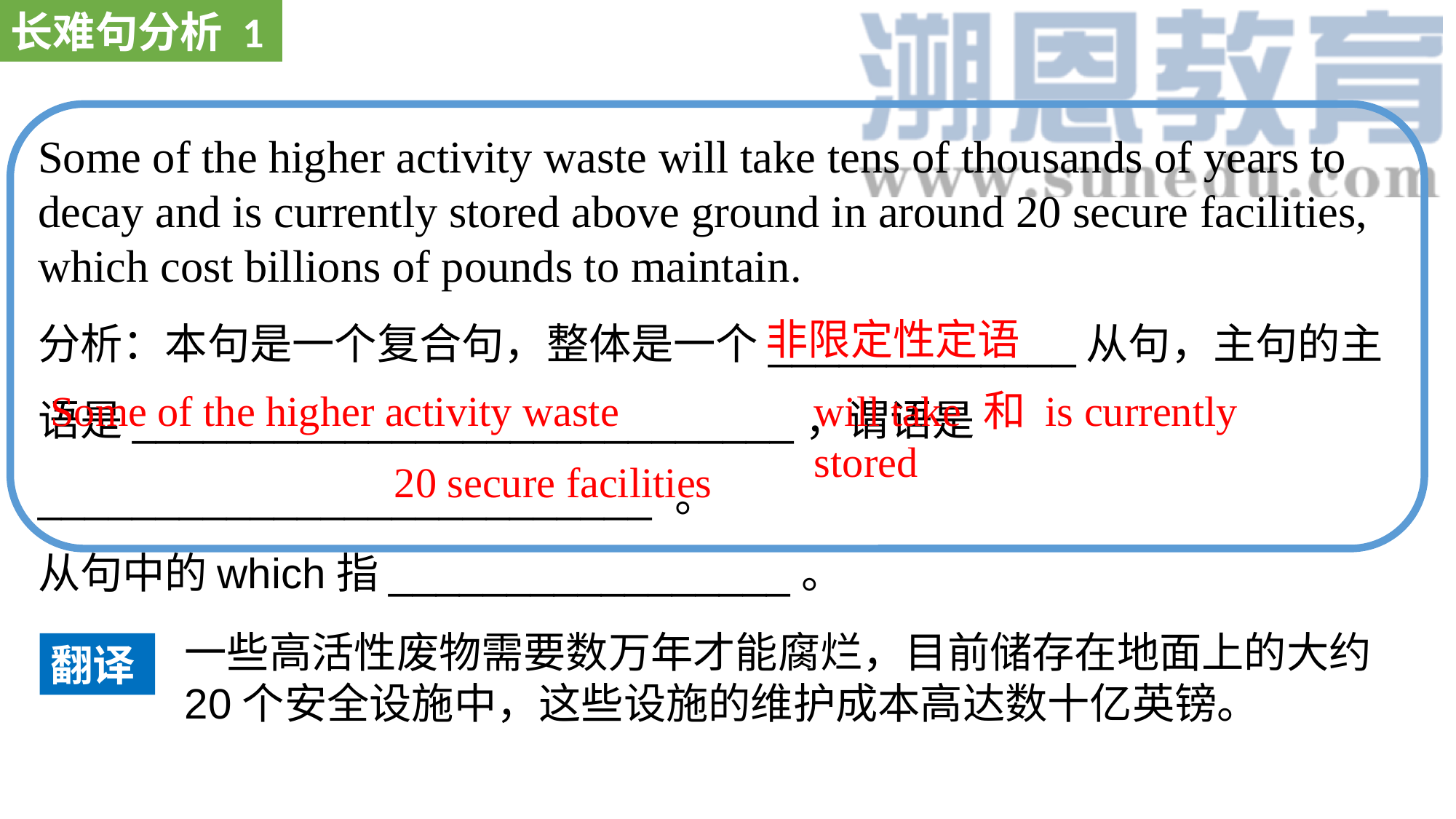

长难句分析 1

Some of the higher activity waste will take tens of thousands of years to decay and is currently stored above ground in around 20 secure facilities, which cost billions of pounds to maintain.
分析：本句是一个复合句，整体是一个_____________从句，主句的主语是____________________________，谓语是__________________________ 。
从句中的which指_________________。
非限定性定语
Some of the higher activity waste
will take 和 is currently stored
20 secure facilities
一些高活性废物需要数万年才能腐烂，目前储存在地面上的大约20个安全设施中，这些设施的维护成本高达数十亿英镑。

翻译